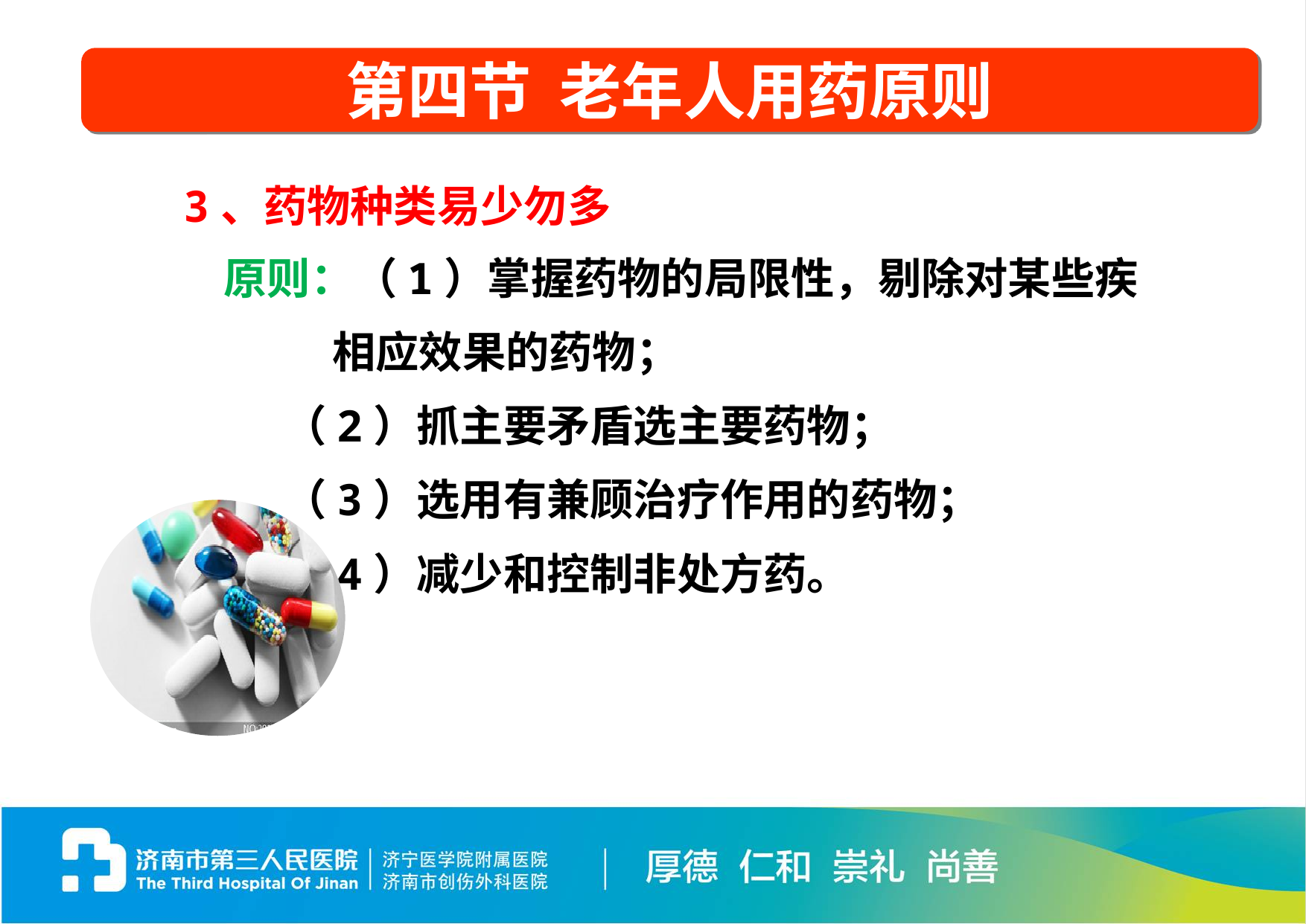

第四节  老年人用药原则
3、药物种类易少勿多
   原则：（1）掌握药物的局限性，剔除对某些疾
              相应效果的药物；
         （2）抓主要矛盾选主要药物；
         （3）选用有兼顾治疗作用的药物；
         （4）减少和控制非处方药。